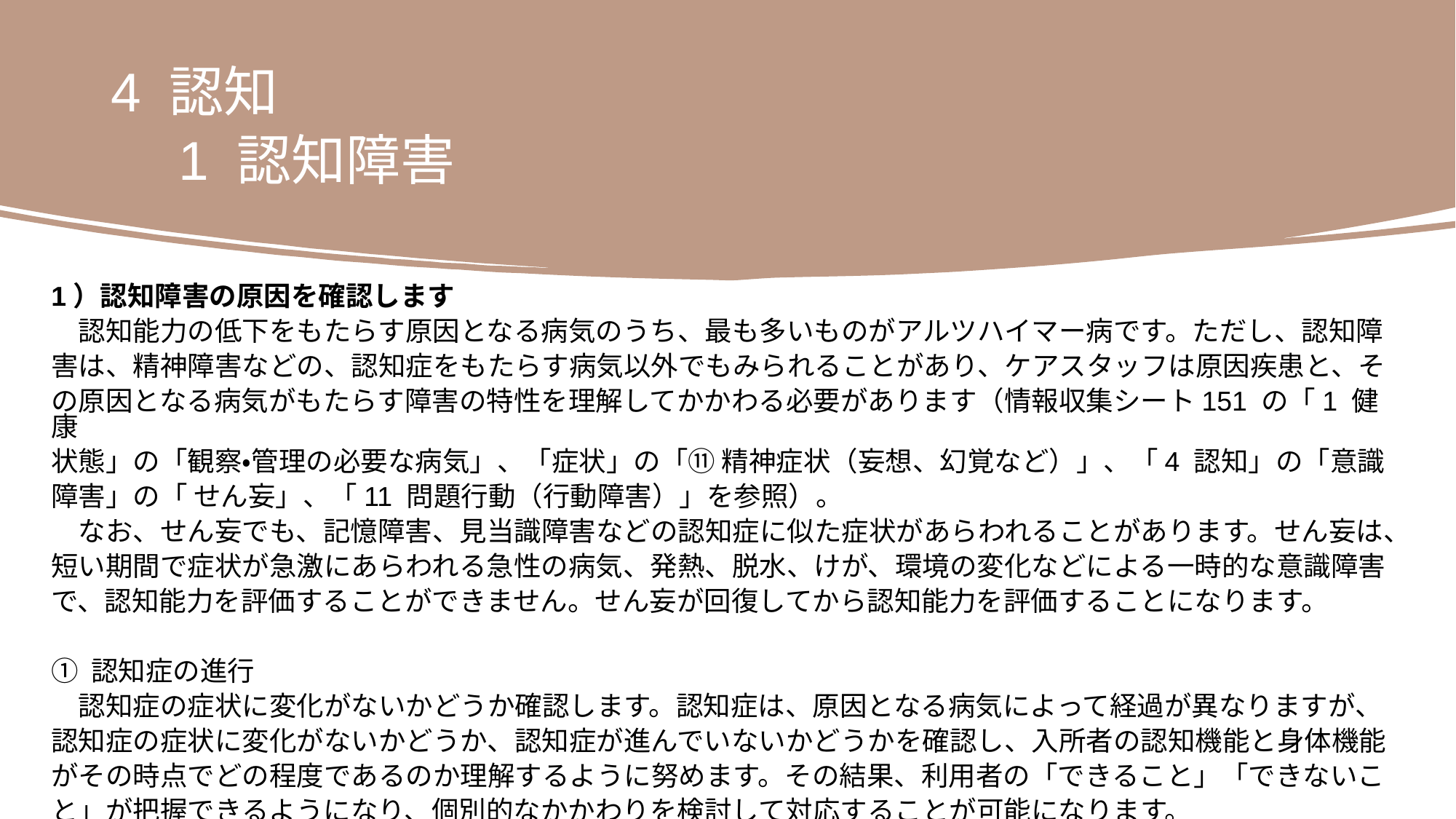

4 認知
　1 認知障害

1）認知障害の原因を確認します
　認知能力の低下をもたらす原因となる病気のうち、最も多いものがアルツハイマー病です。ただし、認知障
害は、精神障害などの、認知症をもたらす病気以外でもみられることがあり、ケアスタッフは原因疾患と、そ
の原因となる病気がもたらす障害の特性を理解してかかわる必要があります（情報収集シート151 の「1 健康
状態」の「観察・管理の必要な病気」、「症状」の「⑪ 精神症状（妄想、幻覚など）」、「4 認知」の「意識
障害」の「 せん妄」、「11 問題行動（行動障害）」を参照）。
　なお、せん妄でも、記憶障害、見当識障害などの認知症に似た症状があらわれることがあります。せん妄は、
短い期間で症状が急激にあらわれる急性の病気、発熱、脱水、けが、環境の変化などによる一時的な意識障害
で、認知能力を評価することができません。せん妄が回復してから認知能力を評価することになります。

① 認知症の進行
　認知症の症状に変化がないかどうか確認します。認知症は、原因となる病気によって経過が異なりますが、
認知症の症状に変化がないかどうか、認知症が進んでいないかどうかを確認し、入所者の認知機能と身体機能
がその時点でどの程度であるのか理解するように努めます。その結果、利用者の「できること」「できないこ
と」が把握できるようになり、個別的なかかわりを検討して対応することが可能になります。